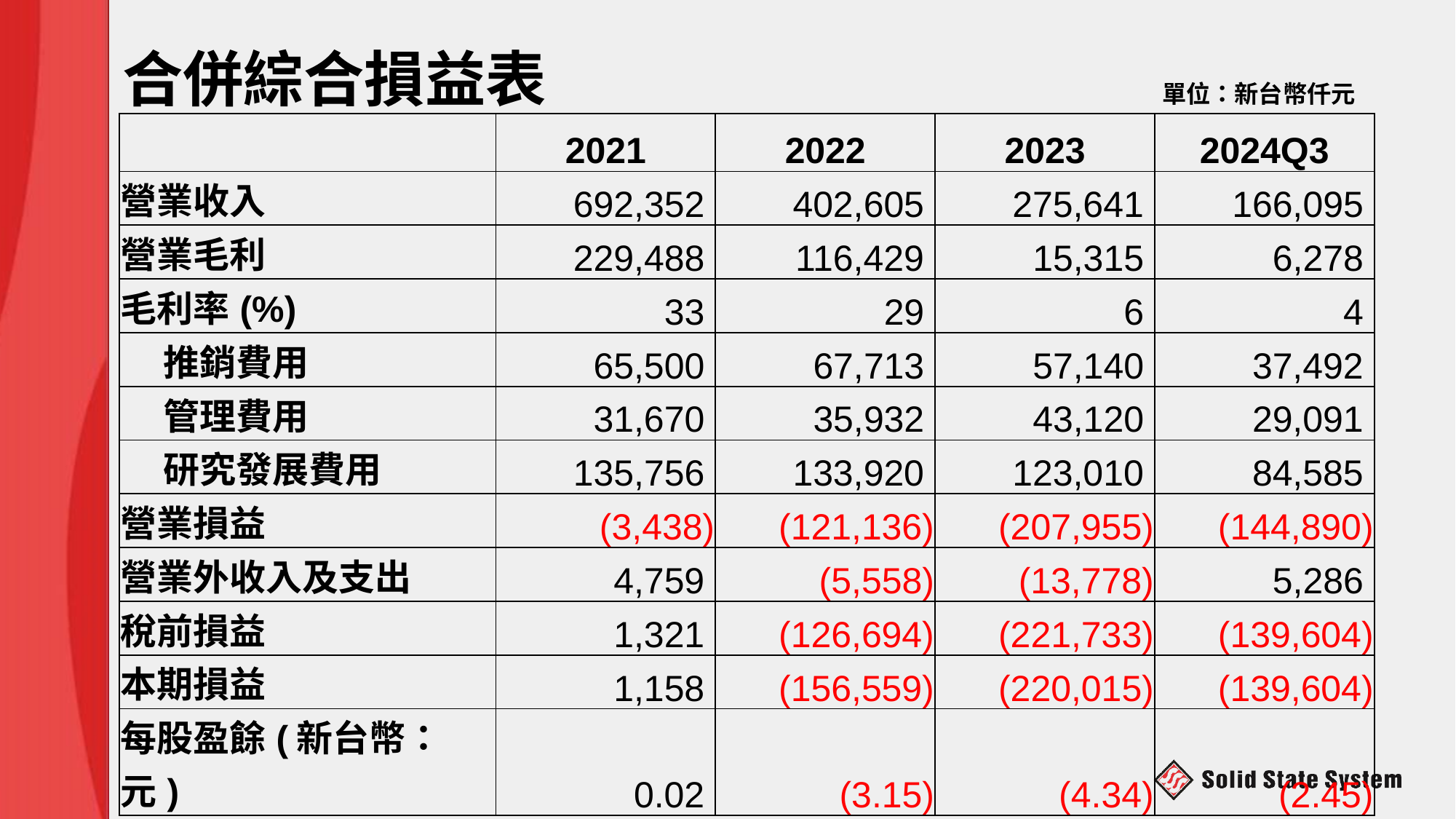

# 合併綜合損益表
單位：新台幣仟元
|  | 2021 | 2022 | 2023 | 2024Q3 |
| --- | --- | --- | --- | --- |
| 營業收入 | 692,352 | 402,605 | 275,641 | 166,095 |
| 營業毛利 | 229,488 | 116,429 | 15,315 | 6,278 |
| 毛利率(%) | 33 | 29 | 6 | 4 |
| 推銷費用 | 65,500 | 67,713 | 57,140 | 37,492 |
| 管理費用 | 31,670 | 35,932 | 43,120 | 29,091 |
| 研究發展費用 | 135,756 | 133,920 | 123,010 | 84,585 |
| 營業損益 | (3,438) | (121,136) | (207,955) | (144,890) |
| 營業外收入及支出 | 4,759 | (5,558) | (13,778) | 5,286 |
| 稅前損益 | 1,321 | (126,694) | (221,733) | (139,604) |
| 本期損益 | 1,158 | (156,559) | (220,015) | (139,604) |
| 每股盈餘(新台幣：元) | 0.02 | (3.15) | (4.34) | (2.45) |